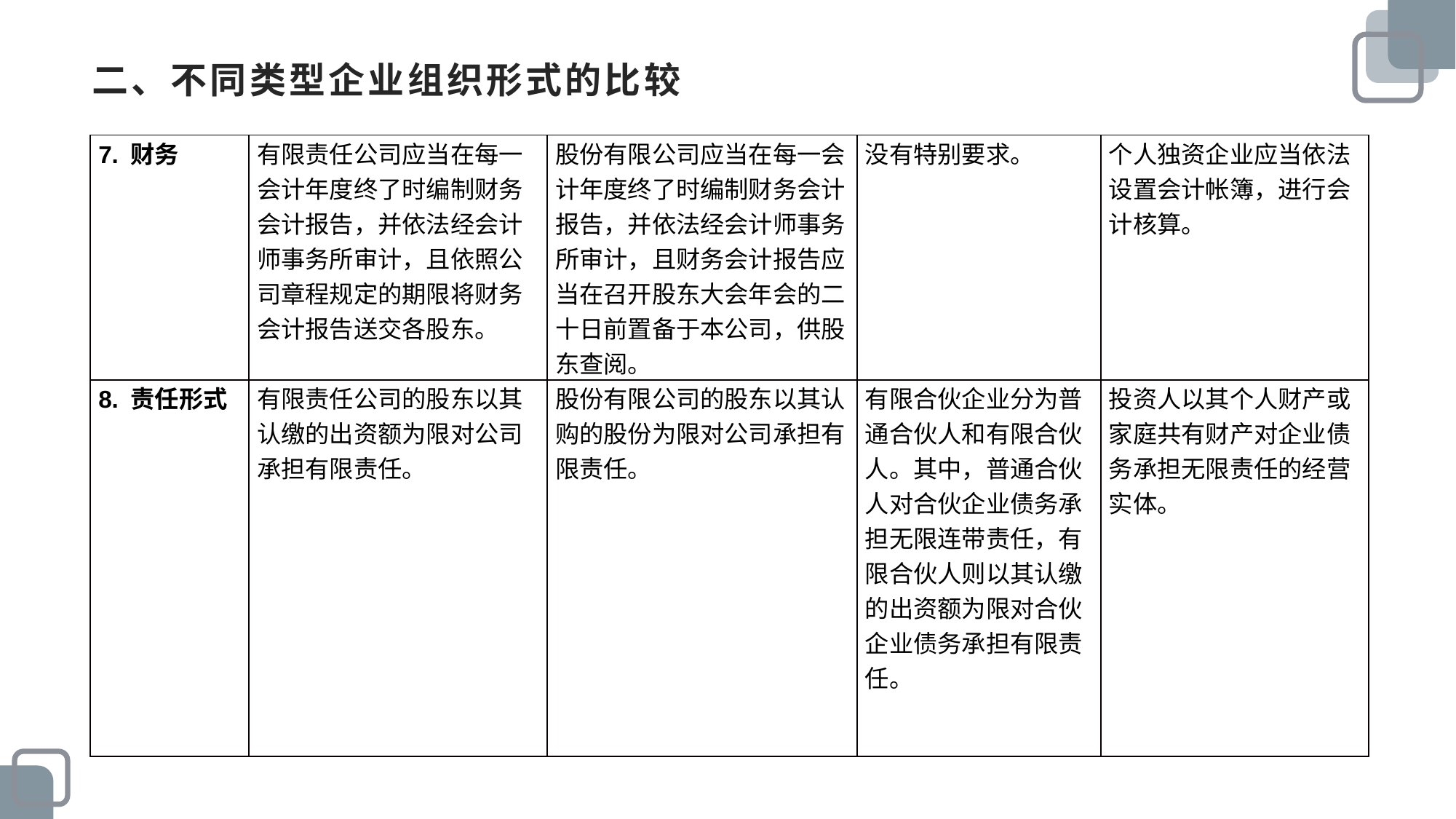

# 二、不同类型企业组织形式的比较
| 7. 财务 | 有限责任公司应当在每一会计年度终了时编制财务会计报告，并依法经会计师事务所审计，且依照公司章程规定的期限将财务会计报告送交各股东。 | 股份有限公司应当在每一会计年度终了时编制财务会计报告，并依法经会计师事务所审计，且财务会计报告应当在召开股东大会年会的二十日前置备于本公司，供股东查阅。 | 没有特别要求。 | 个人独资企业应当依法设置会计帐簿，进行会计核算。 |
| --- | --- | --- | --- | --- |
| 8. 责任形式 | 有限责任公司的股东以其认缴的出资额为限对公司承担有限责任。 | 股份有限公司的股东以其认购的股份为限对公司承担有限责任。 | 有限合伙企业分为普通合伙人和有限合伙人。其中，普通合伙人对合伙企业债务承担无限连带责任，有限合伙人则以其认缴的出资额为限对合伙企业债务承担有限责任。 | 投资人以其个人财产或家庭共有财产对企业债务承担无限责任的经营实体。 |